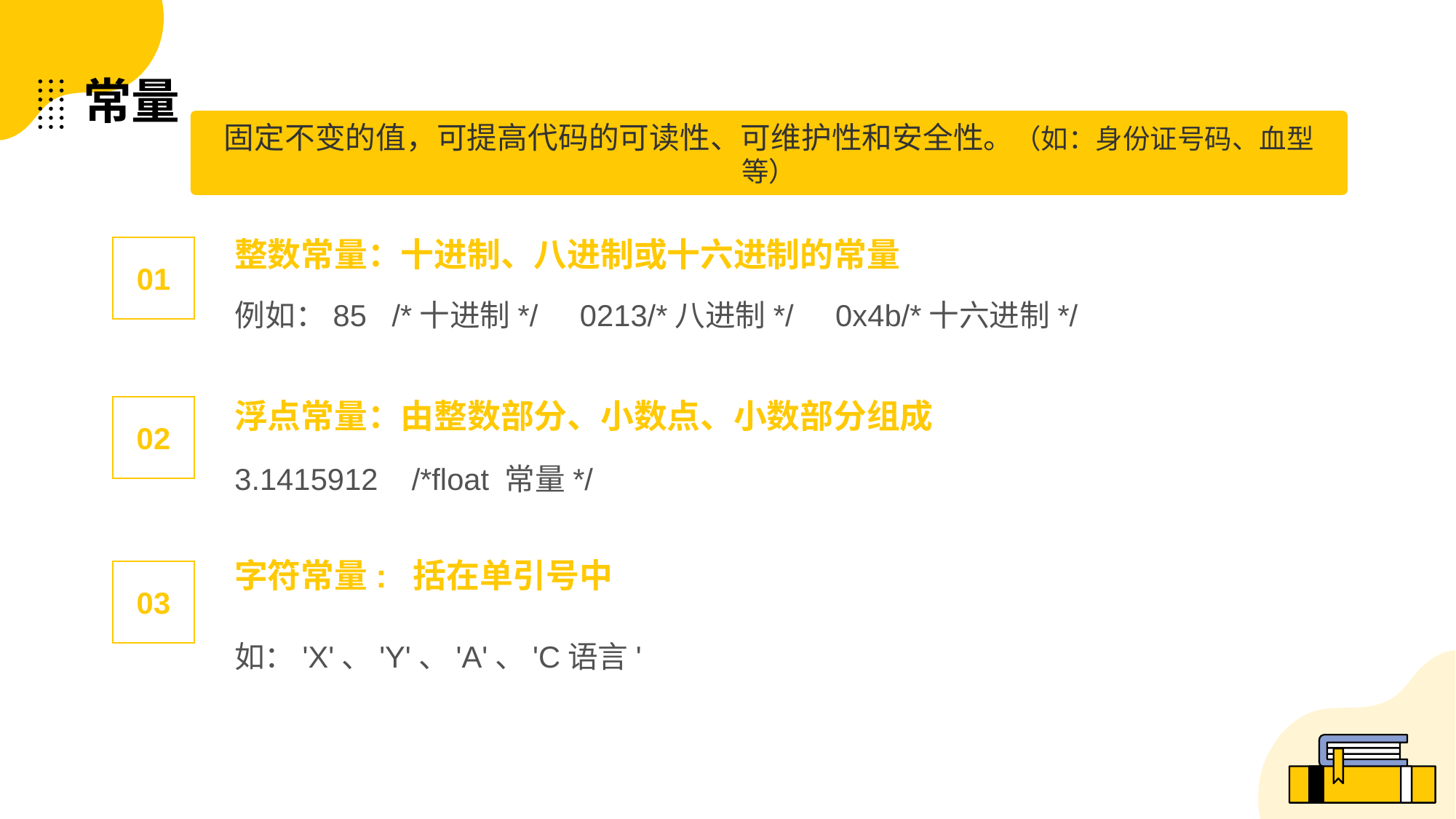

# 常量
固定不变的值，可提高代码的可读性、可维护性和安全性。（如：身份证号码、血型等）

整数常量：十进制、八进制或十六进制的常量
01
例如：85   /*十进制*/     0213/*八进制*/     0x4b/*十六进制*/
浮点常量：由整数部分、小数点、小数部分组成
02
3.1415912    /*float 常量*/

字符常量:  括在单引号中
03
如：'X'、'Y'、'A'、'C语言'